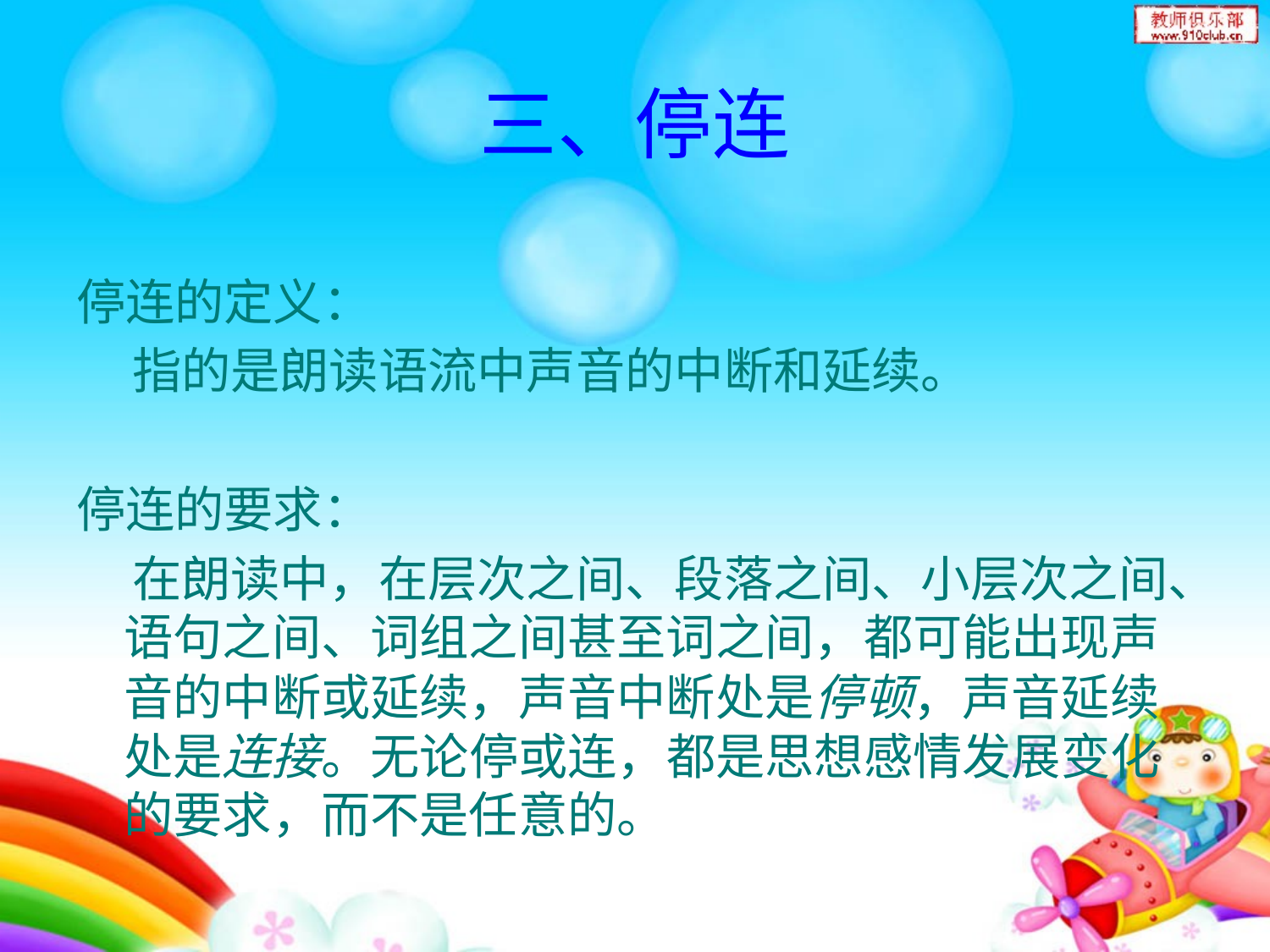

# 三、停连
停连的定义：
    指的是朗读语流中声音的中断和延续。

停连的要求：
    在朗读中，在层次之间、段落之间、小层次之间、语句之间、词组之间甚至词之间，都可能出现声音的中断或延续，声音中断处是停顿，声音延续处是连接。无论停或连，都是思想感情发展变化的要求，而不是任意的。